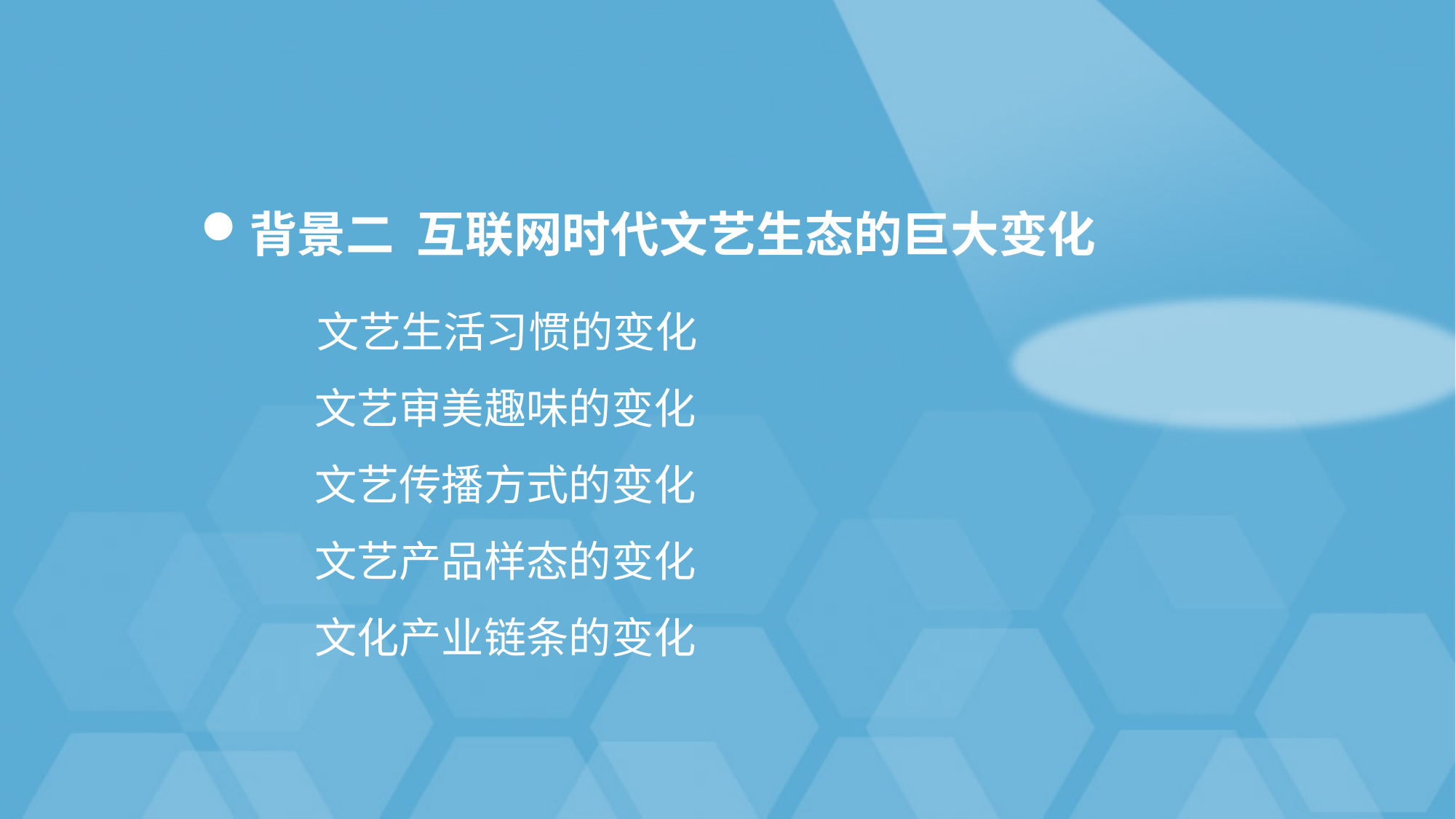

背景二  互联网时代文艺生态的巨大变化
           文艺生活习惯的变化
           文艺审美趣味的变化
           文艺传播方式的变化
           文艺产品样态的变化
           文化产业链条的变化